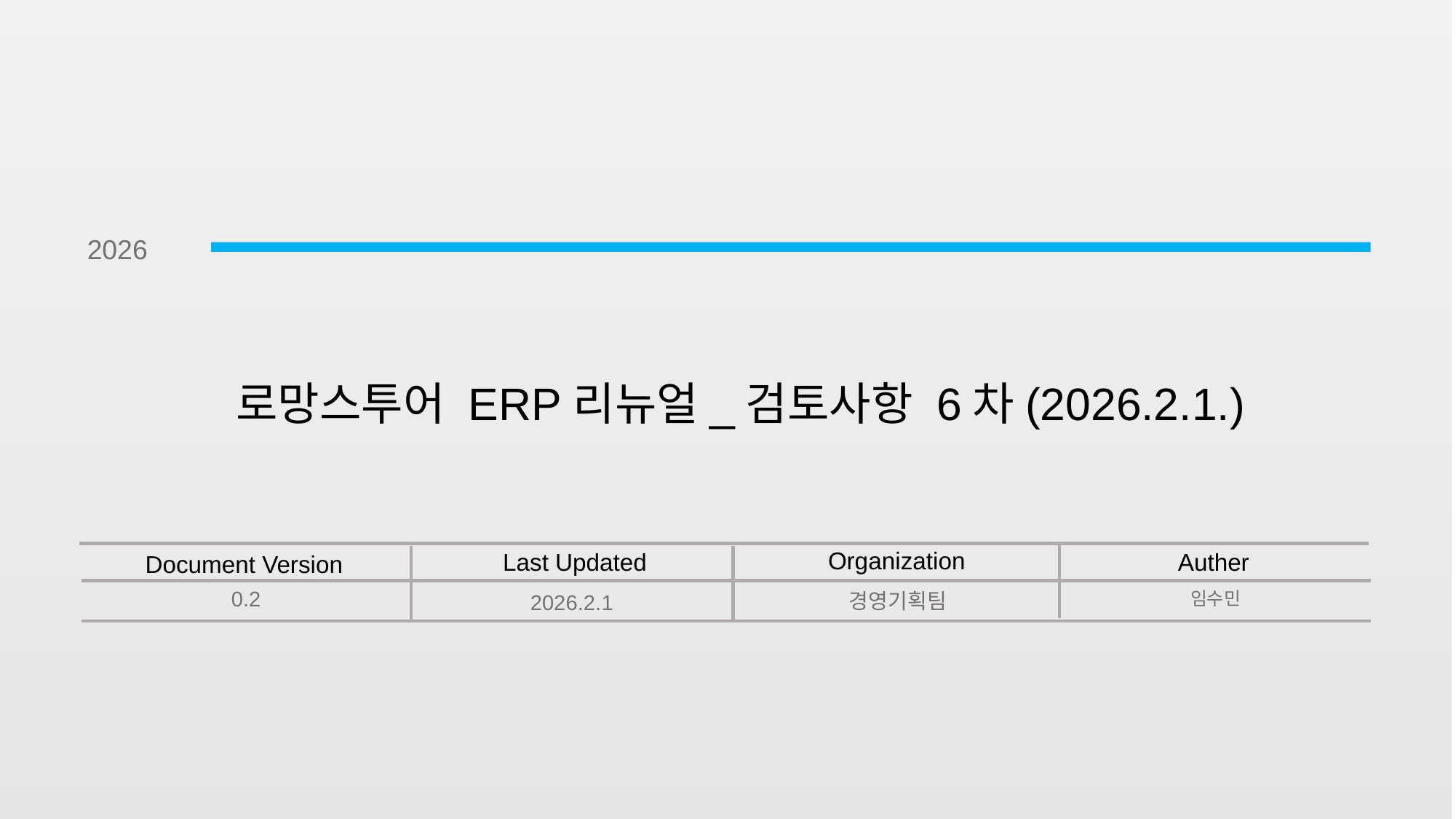

2026

로망스투어 ERP리뉴얼_검토사항 6차(2026.2.1.)
Organization
Auther
Last Updated
Document Version
0.2
임수민
경영기획팀
2026.2.1
1